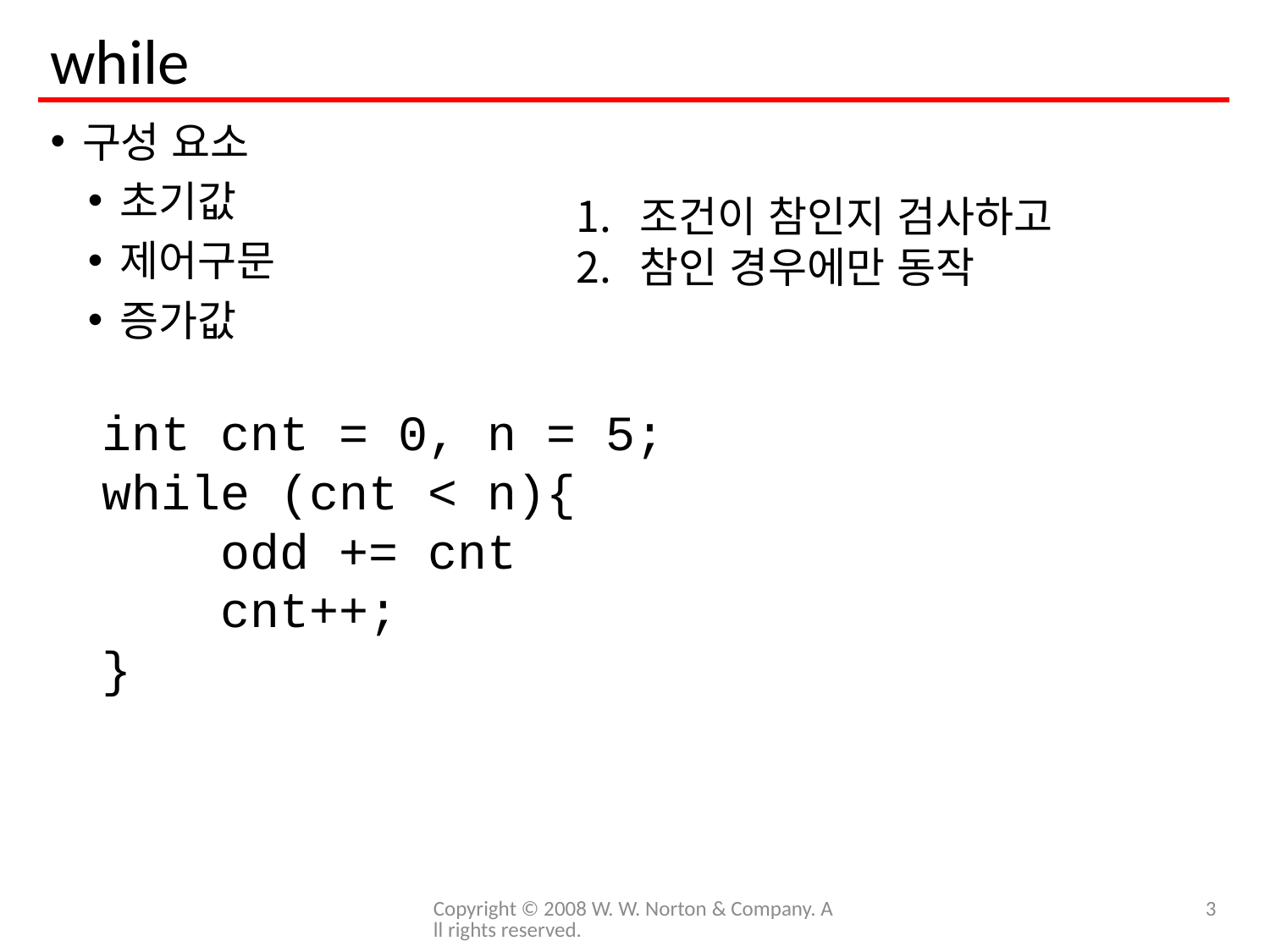

# while
구성 요소
초기값
제어구문
증가값
조건이 참인지 검사하고
참인 경우에만 동작
int cnt = 0, n = 5;
while (cnt < n){
    odd += cnt
    cnt++;
}
Copyright © 2008 W. W. Norton & Company. All rights reserved.
3